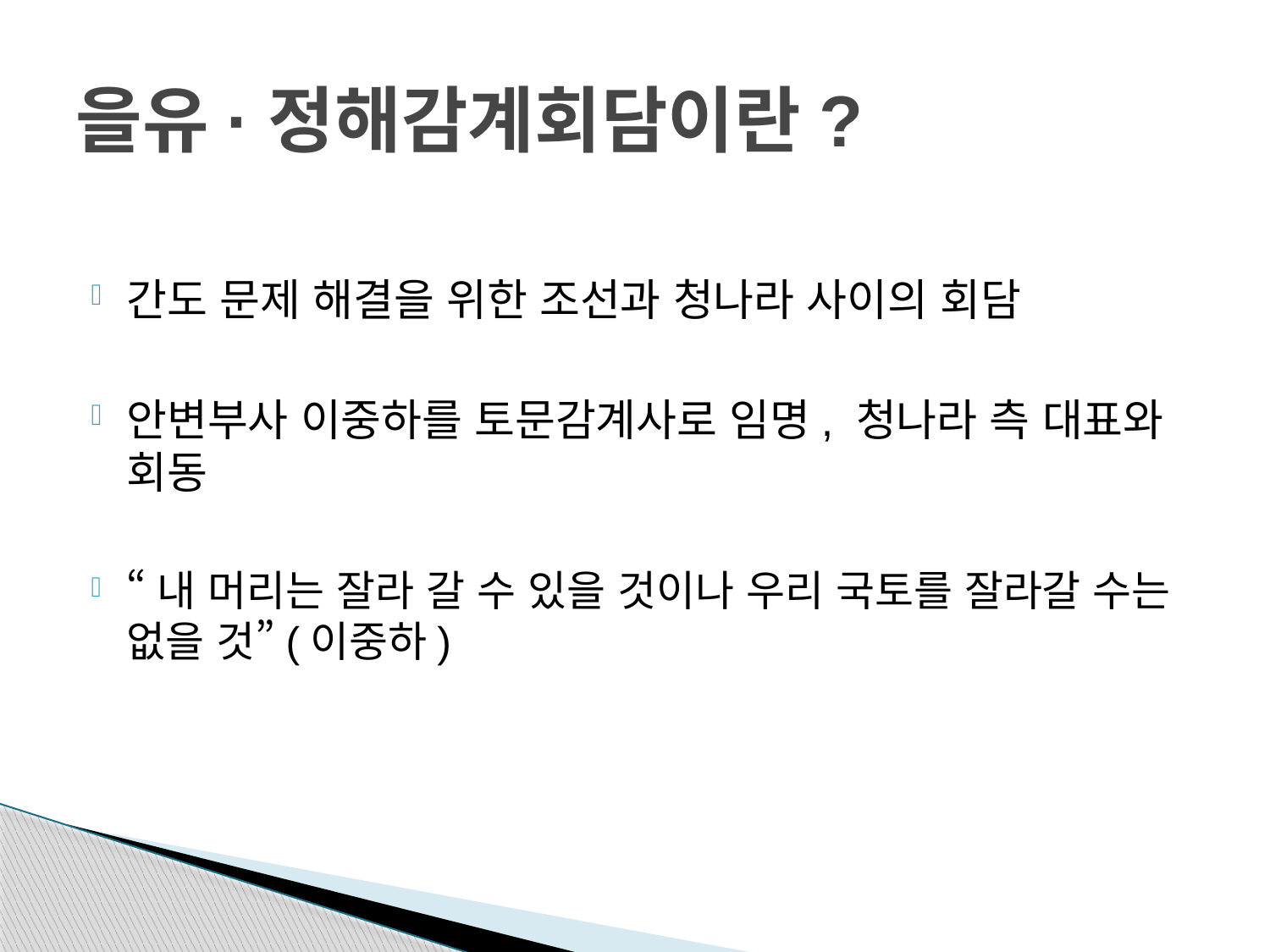

# 을유·정해감계회담이란?

간도 문제 해결을 위한 조선과 청나라 사이의 회담

안변부사 이중하를 토문감계사로 임명, 청나라 측 대표와 회동

“내 머리는 잘라 갈 수 있을 것이나 우리 국토를 잘라갈 수는 없을 것”(이중하)